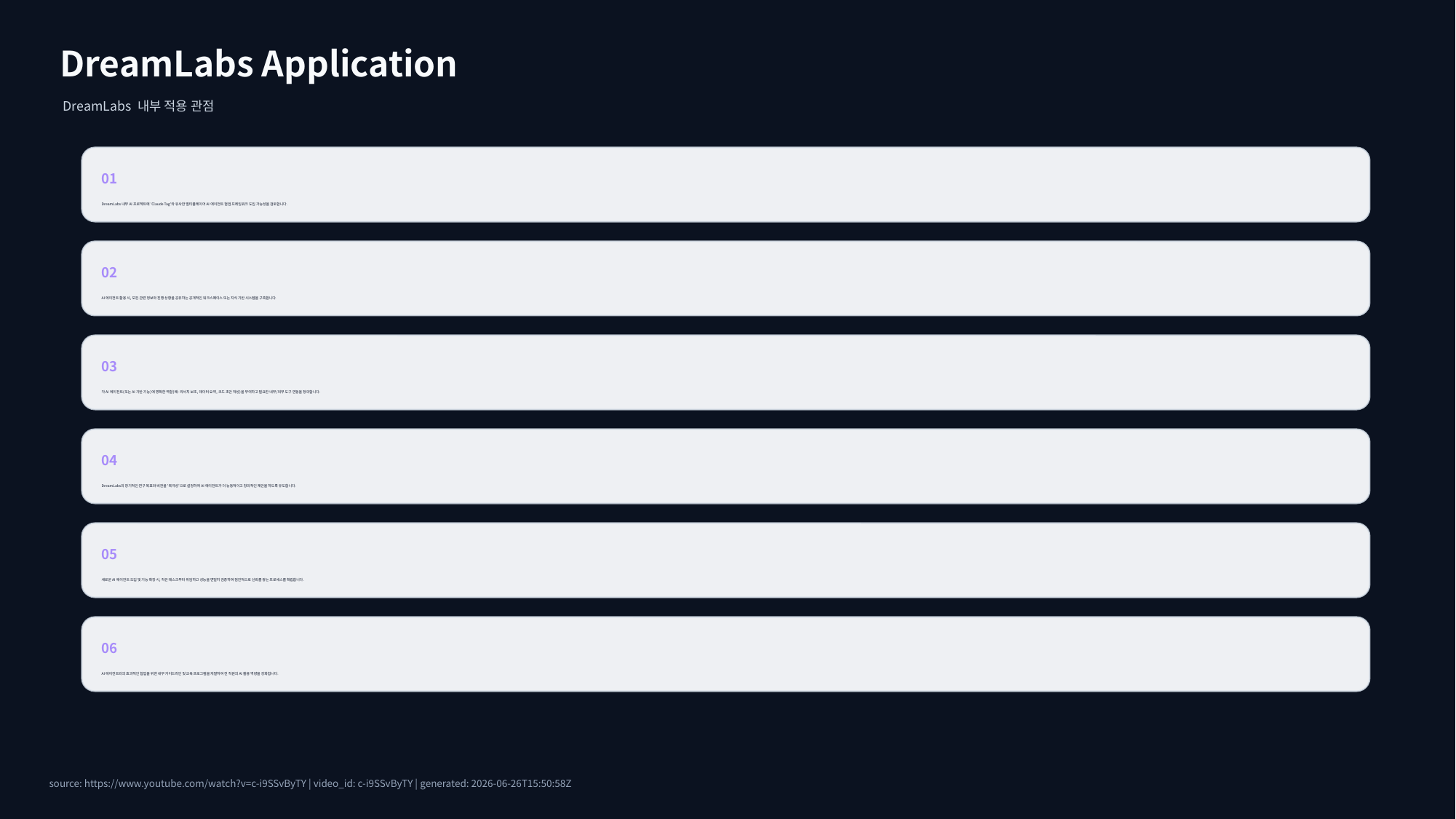

DreamLabs Application
DreamLabs 내부 적용 관점

01
DreamLabs 내부 AI 프로젝트에 'Claude Tag'와 유사한 멀티플레이어 AI 에이전트 협업 프레임워크 도입 가능성을 검토합니다.

02
AI 에이전트 활용 시, 모든 관련 정보와 진행 상황을 공유하는 공개적인 워크스페이스 또는 지식 기반 시스템을 구축합니다.

03
각 AI 에이전트(또는 AI 기반 기능)에 명확한 역할(예: 리서치 보조, 데이터 요약, 코드 초안 작성)을 부여하고 필요한 내부/외부 도구 연동을 정의합니다.

04
DreamLabs의 장기적인 연구 목표와 비전을 '북극성'으로 설정하여 AI 에이전트가 더 능동적이고 창의적인 제안을 하도록 유도합니다.

05
새로운 AI 에이전트 도입 및 기능 확장 시, 작은 태스크부터 위임하고 성능을 면밀히 검증하며 점진적으로 신뢰를 쌓는 프로세스를 확립합니다.

06
AI 에이전트와의 효과적인 협업을 위한 내부 가이드라인 및 교육 프로그램을 개발하여 전 직원의 AI 활용 역량을 강화합니다.
source: https://www.youtube.com/watch?v=c-i9SSvByTY | video_id: c-i9SSvByTY | generated: 2026-06-26T15:50:58Z